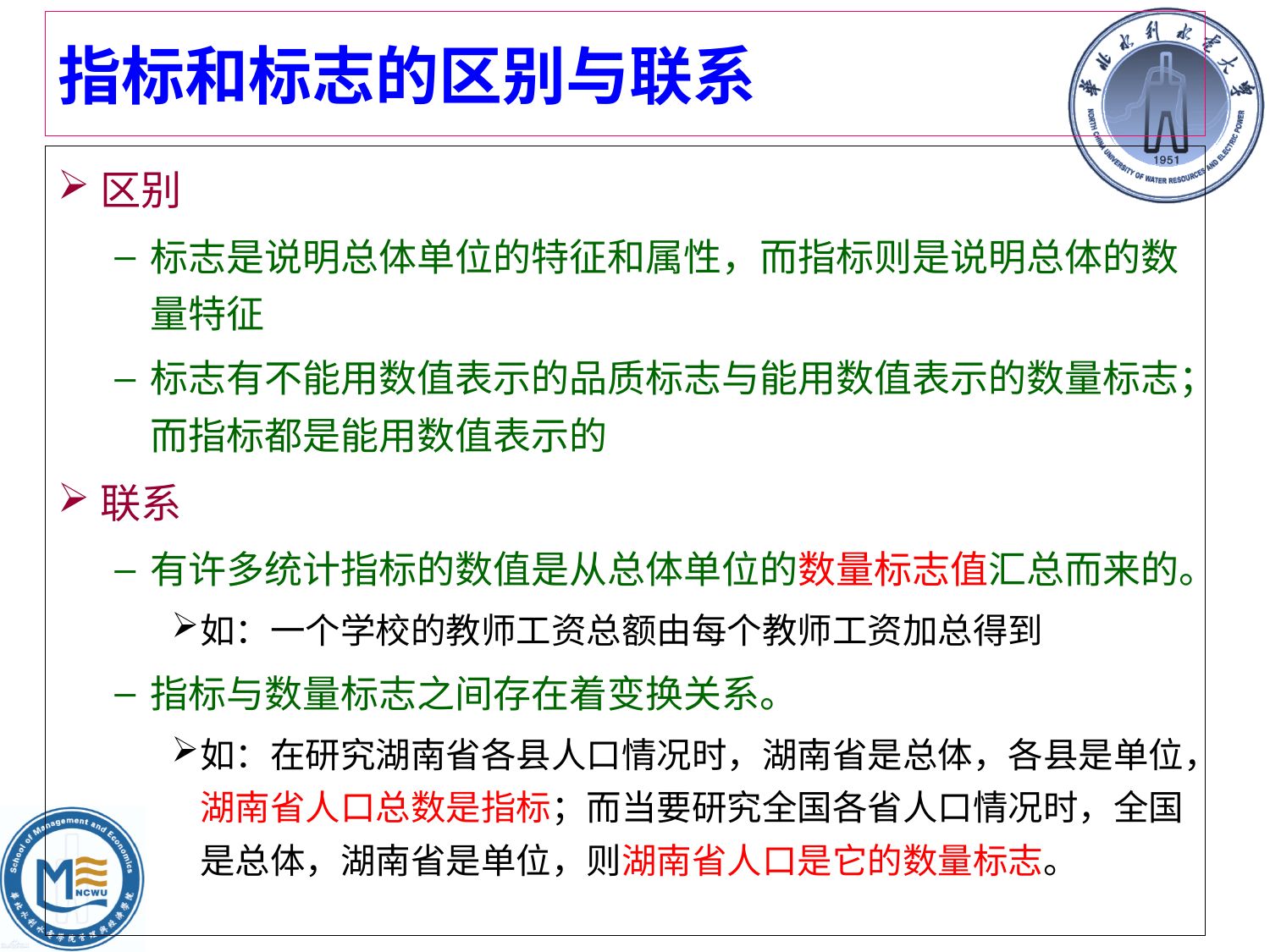

# 指标和标志的区别与联系
区别
标志是说明总体单位的特征和属性，而指标则是说明总体的数量特征
标志有不能用数值表示的品质标志与能用数值表示的数量标志；而指标都是能用数值表示的
联系
有许多统计指标的数值是从总体单位的数量标志值汇总而来的。
如：一个学校的教师工资总额由每个教师工资加总得到
指标与数量标志之间存在着变换关系。
如：在研究湖南省各县人口情况时，湖南省是总体，各县是单位，湖南省人口总数是指标；而当要研究全国各省人口情况时，全国是总体，湖南省是单位，则湖南省人口是它的数量标志。